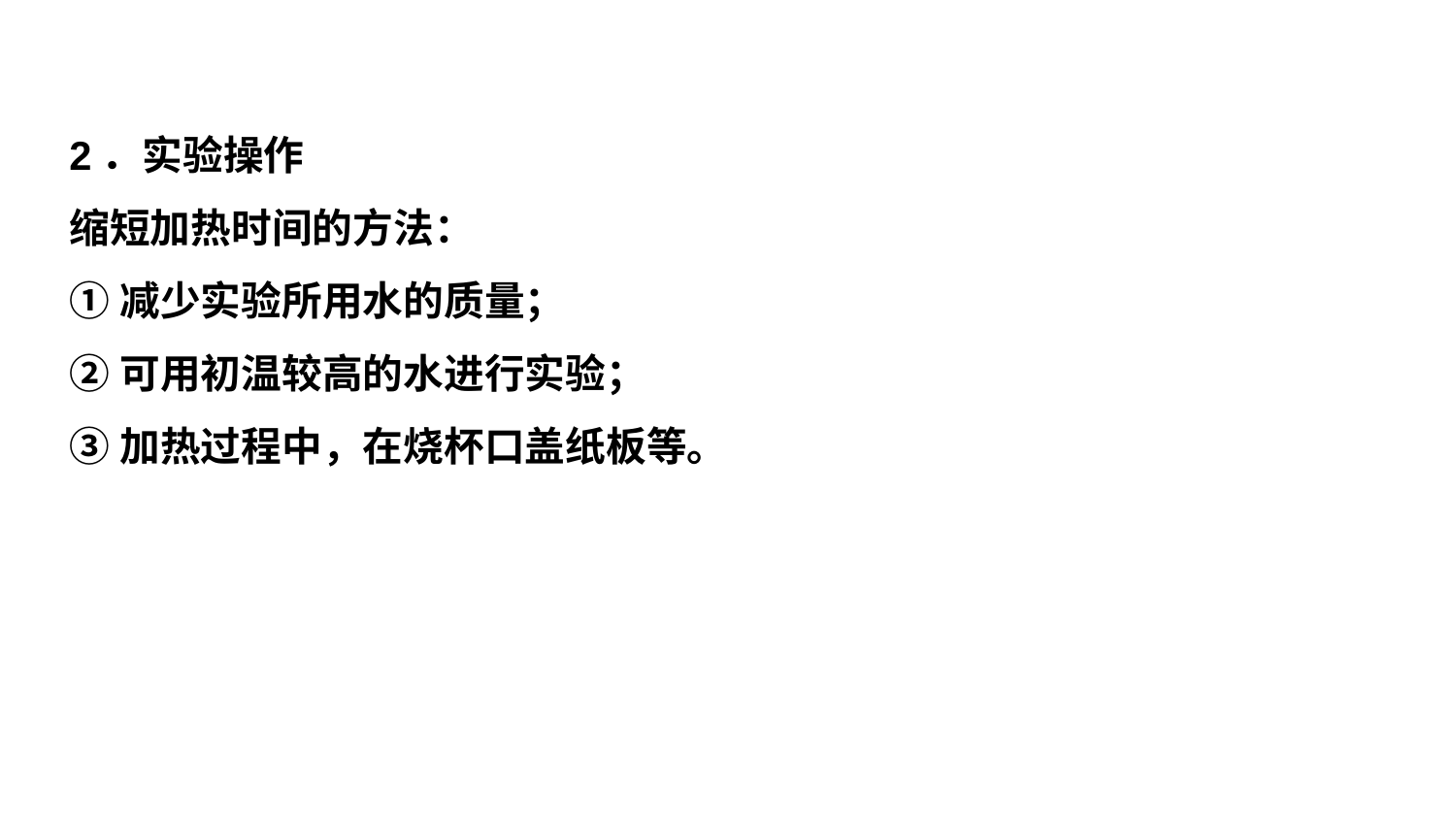

2．实验操作
缩短加热时间的方法：
①减少实验所用水的质量；
②可用初温较高的水进行实验；
③加热过程中，在烧杯口盖纸板等。